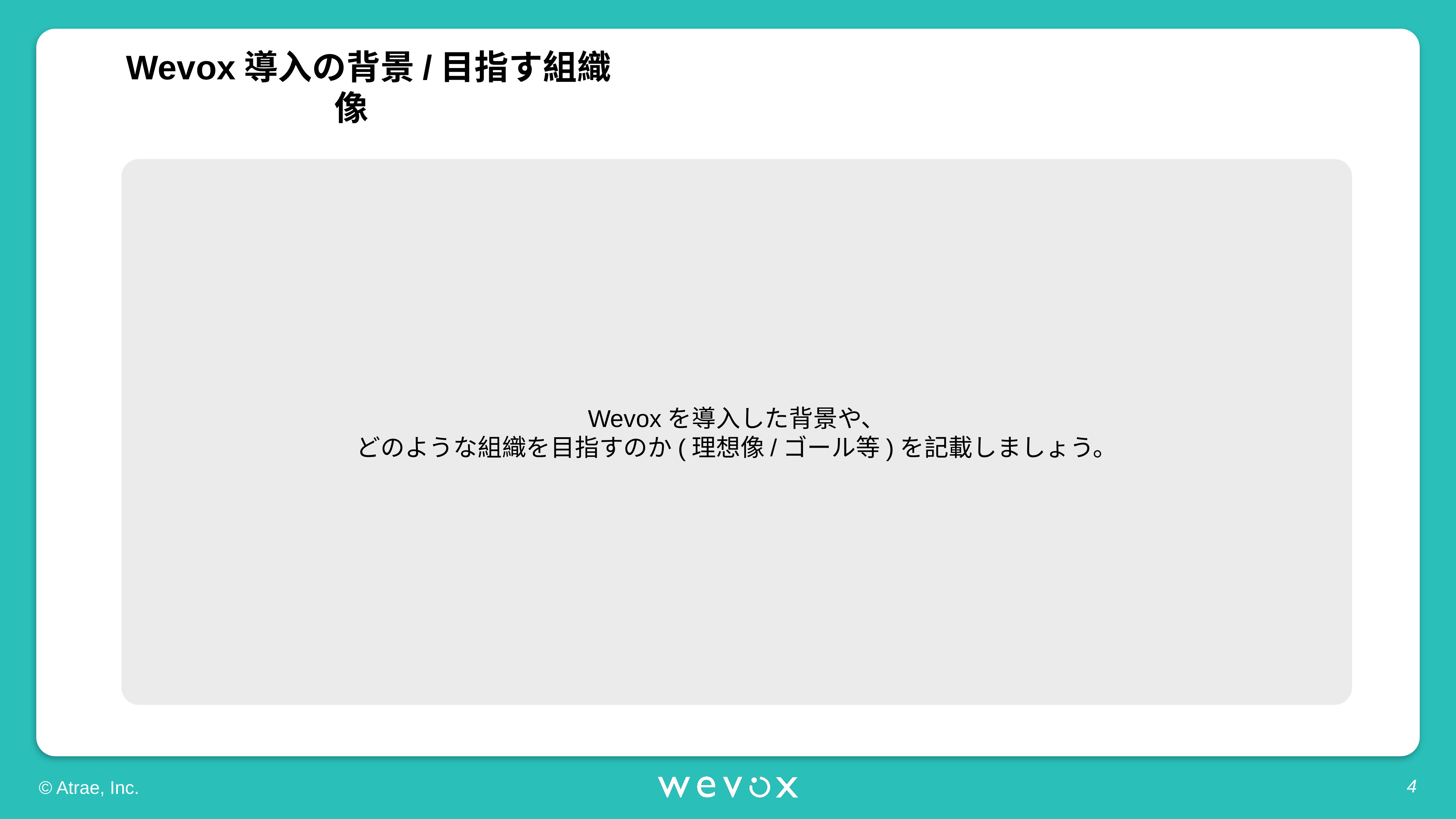

Wevox導入の背景/目指す組織像
Wevoxを導入した背景や、
どのような組織を目指すのか(理想像/ゴール等)を記載しましょう。
4